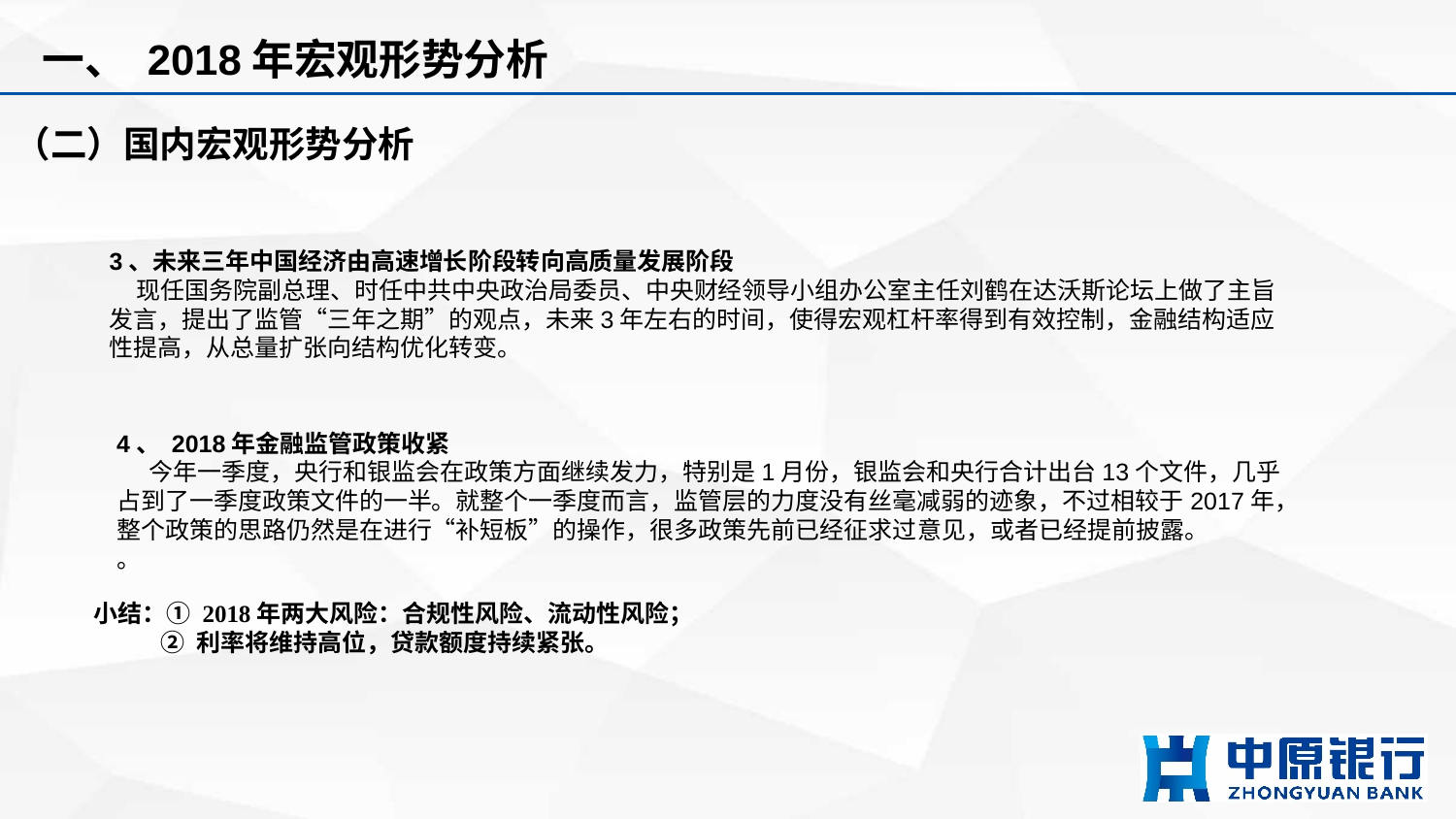

一、 2018年宏观形势分析

（二）国内宏观形势分析
3、未来三年中国经济由高速增长阶段转向高质量发展阶段
    现任国务院副总理、时任中共中央政治局委员、中央财经领导小组办公室主任刘鹤在达沃斯论坛上做了主旨发言，提出了监管“三年之期”的观点，未来3年左右的时间，使得宏观杠杆率得到有效控制，金融结构适应性提高，从总量扩张向结构优化转变。
4、 2018年金融监管政策收紧
     今年一季度，央行和银监会在政策方面继续发力，特别是1月份，银监会和央行合计出台13个文件，几乎占到了一季度政策文件的一半。就整个一季度而言，监管层的力度没有丝毫减弱的迹象，不过相较于2017年，整个政策的思路仍然是在进行“补短板”的操作，很多政策先前已经征求过意见，或者已经提前披露。
。
小结：① 2018年两大风险：合规性风险、流动性风险；
            ② 利率将维持高位，贷款额度持续紧张。